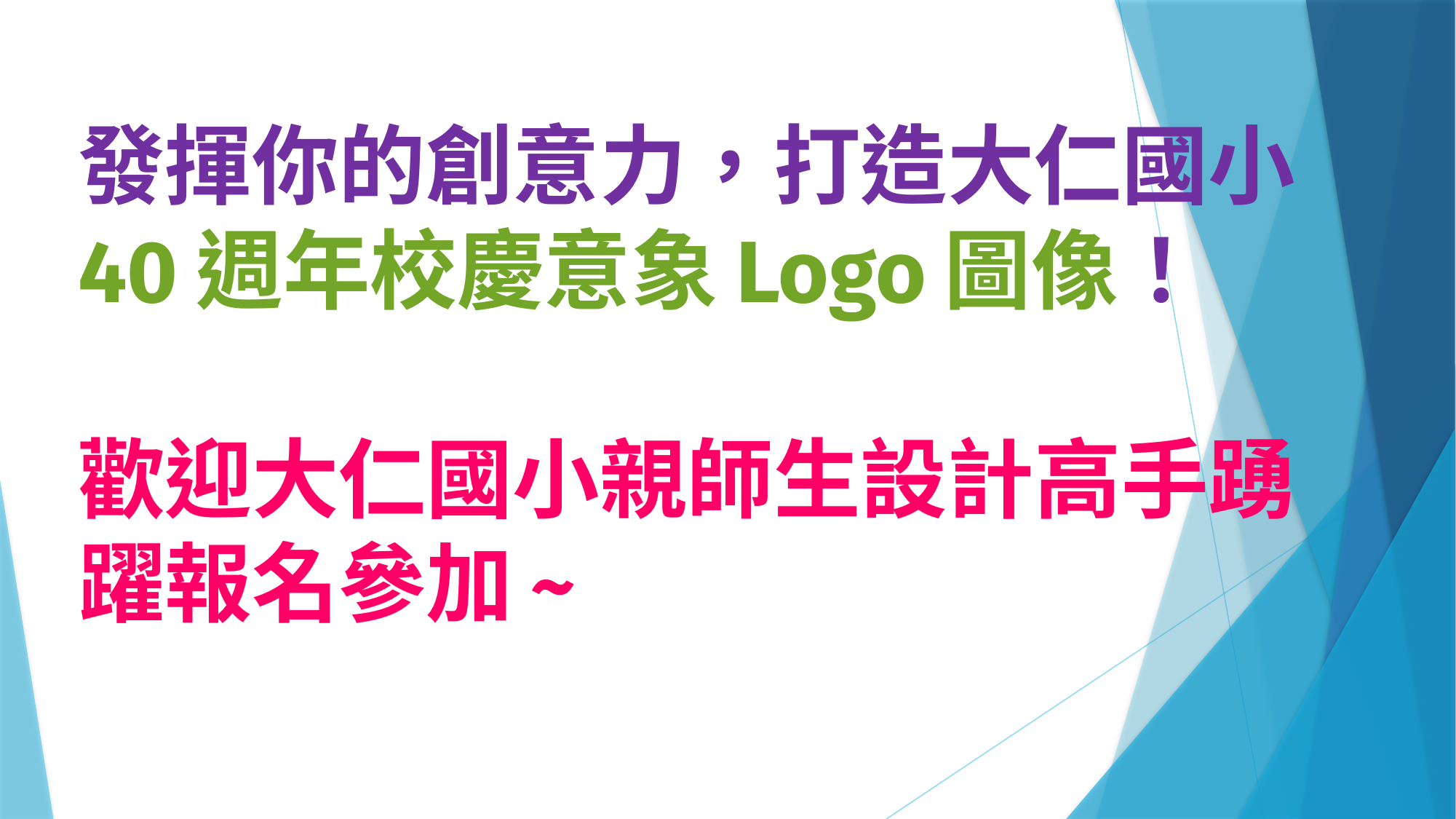

# 發揮你的創意力，打造大仁國小40週年校慶意象Logo圖像！ 歡迎大仁國小親師生設計高手踴躍報名參加~